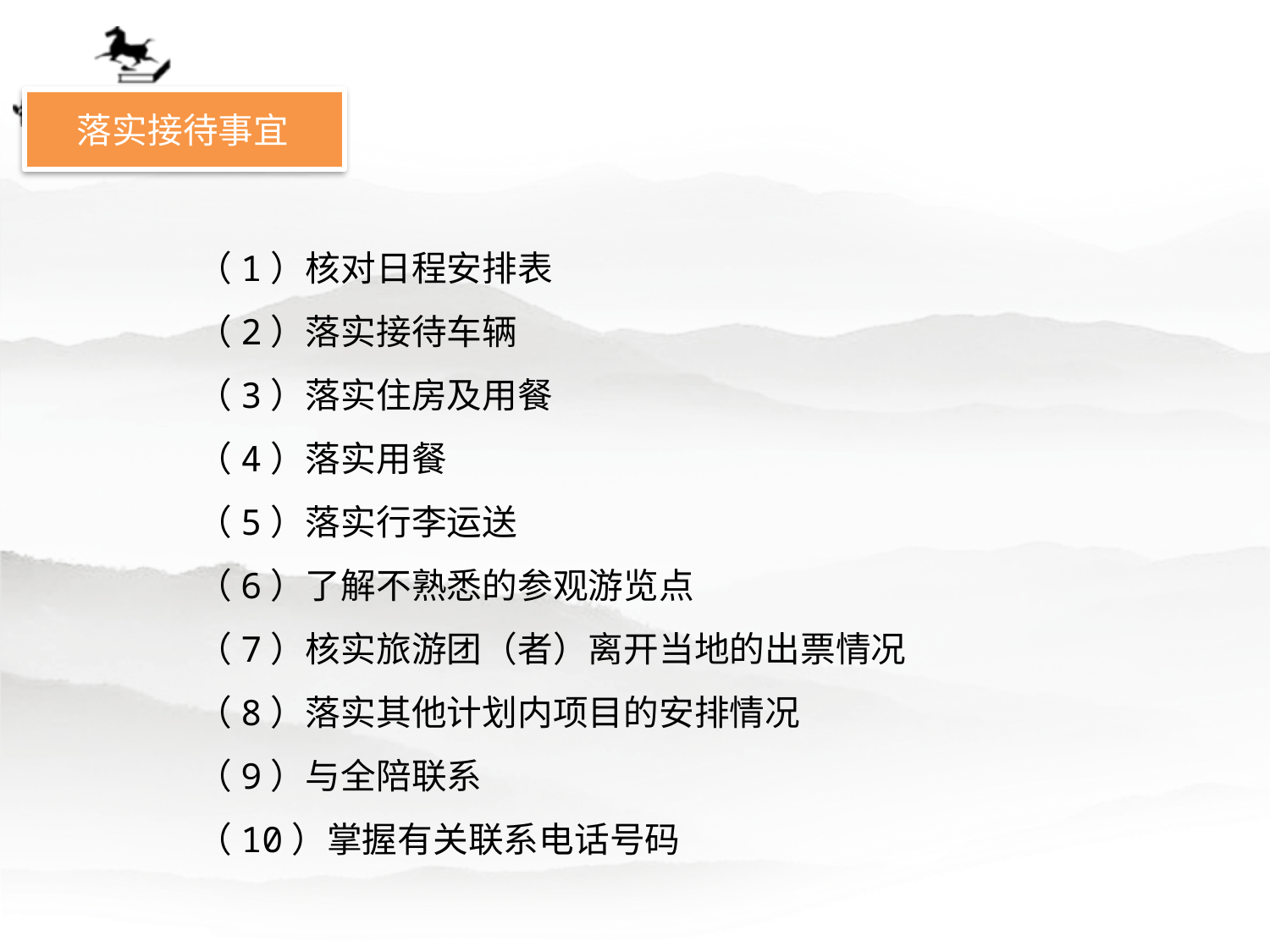

落实接待事宜
（1）核对日程安排表
（2）落实接待车辆
（3）落实住房及用餐
（4）落实用餐
（5）落实行李运送
（6）了解不熟悉的参观游览点
（7）核实旅游团（者）离开当地的出票情况
（8）落实其他计划内项目的安排情况
（9）与全陪联系
（10）掌握有关联系电话号码